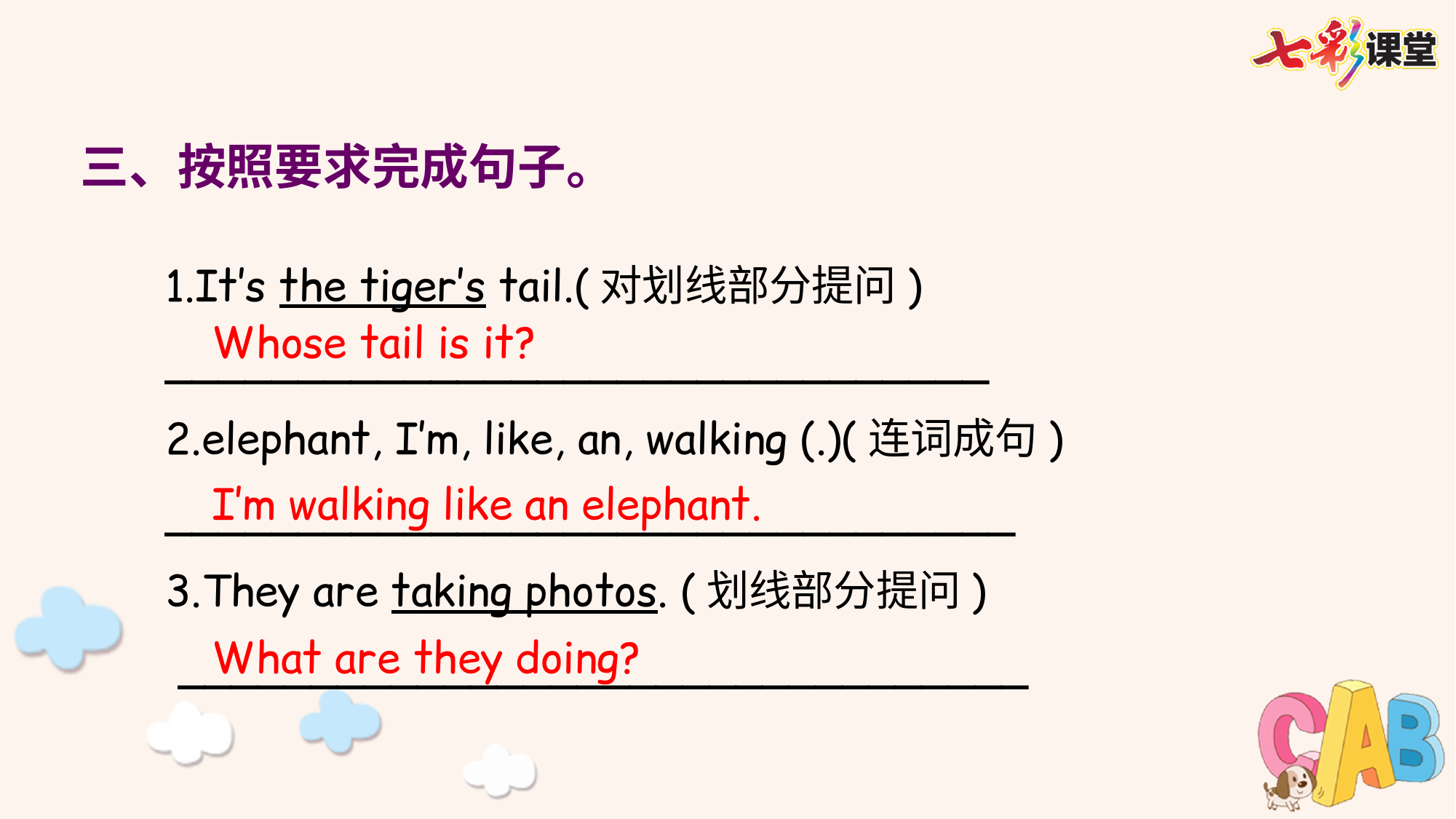

三、按照要求完成句子。
1.It’s the tiger’s tail.(对划线部分提问)
_______________________________
2.elephant, I’m, like, an, walking (.)(连词成句)
________________________________
3.They are taking photos. (划线部分提问)
 ________________________________
Whose tail is it?
I’m walking like an elephant.
What are they doing?